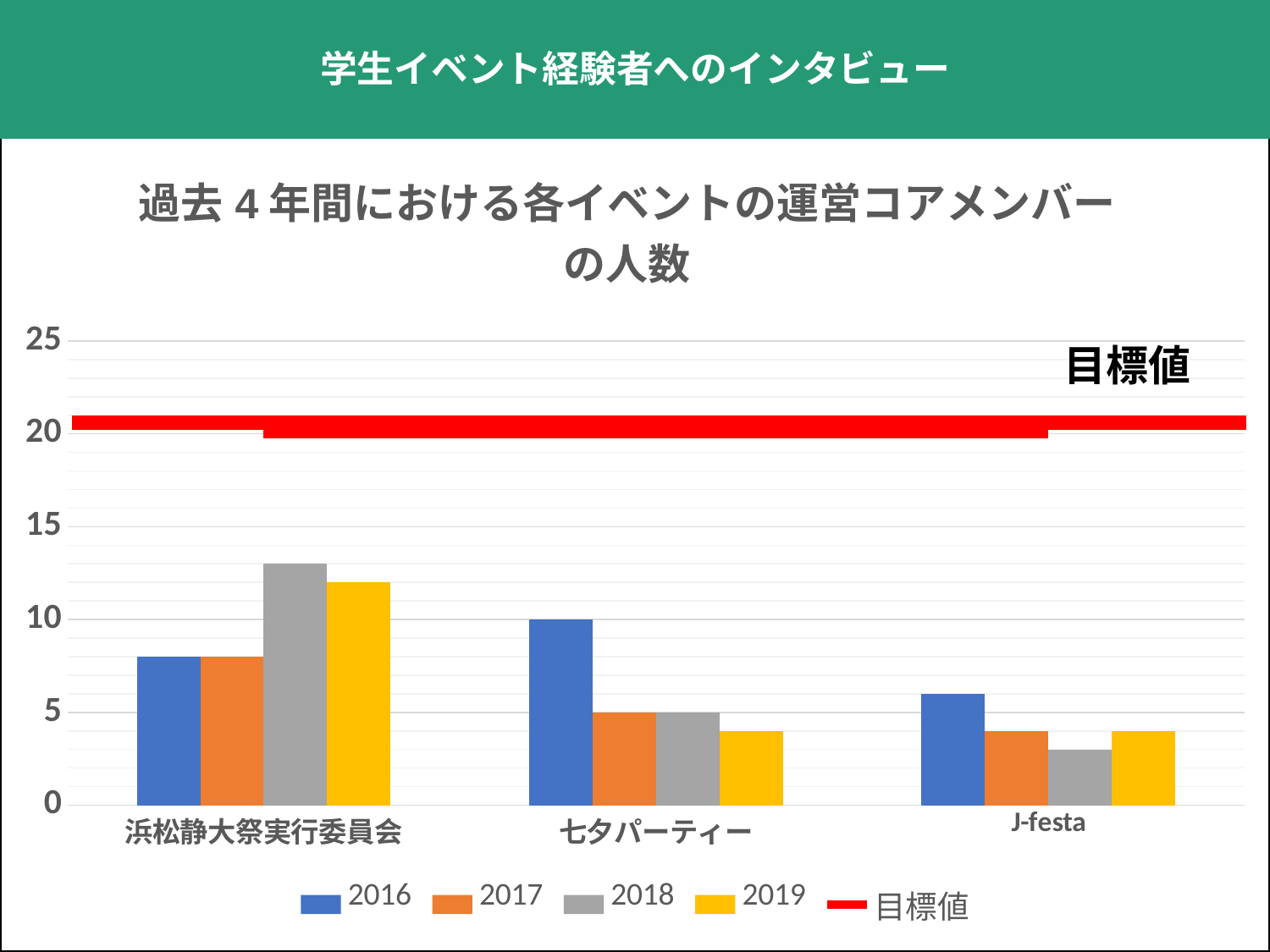

学生イベント経験者へのインタビュー

### Chart: 過去4年間における各イベントの運営コアメンバーの人数

| Category | 2016 | 2017 | 2018 | 2019 | 目標値 |
|---|---|---|---|---|---|
| 浜松静大祭実行委員会 | 8.0 | 8.0 | 13.0 | 12.0 | 20.0 |
| 七夕パーティー | 10.0 | 5.0 | 5.0 | 4.0 | 20.0 |
| J-festa | 6.0 | 4.0 | 3.0 | 4.0 | 20.0 |